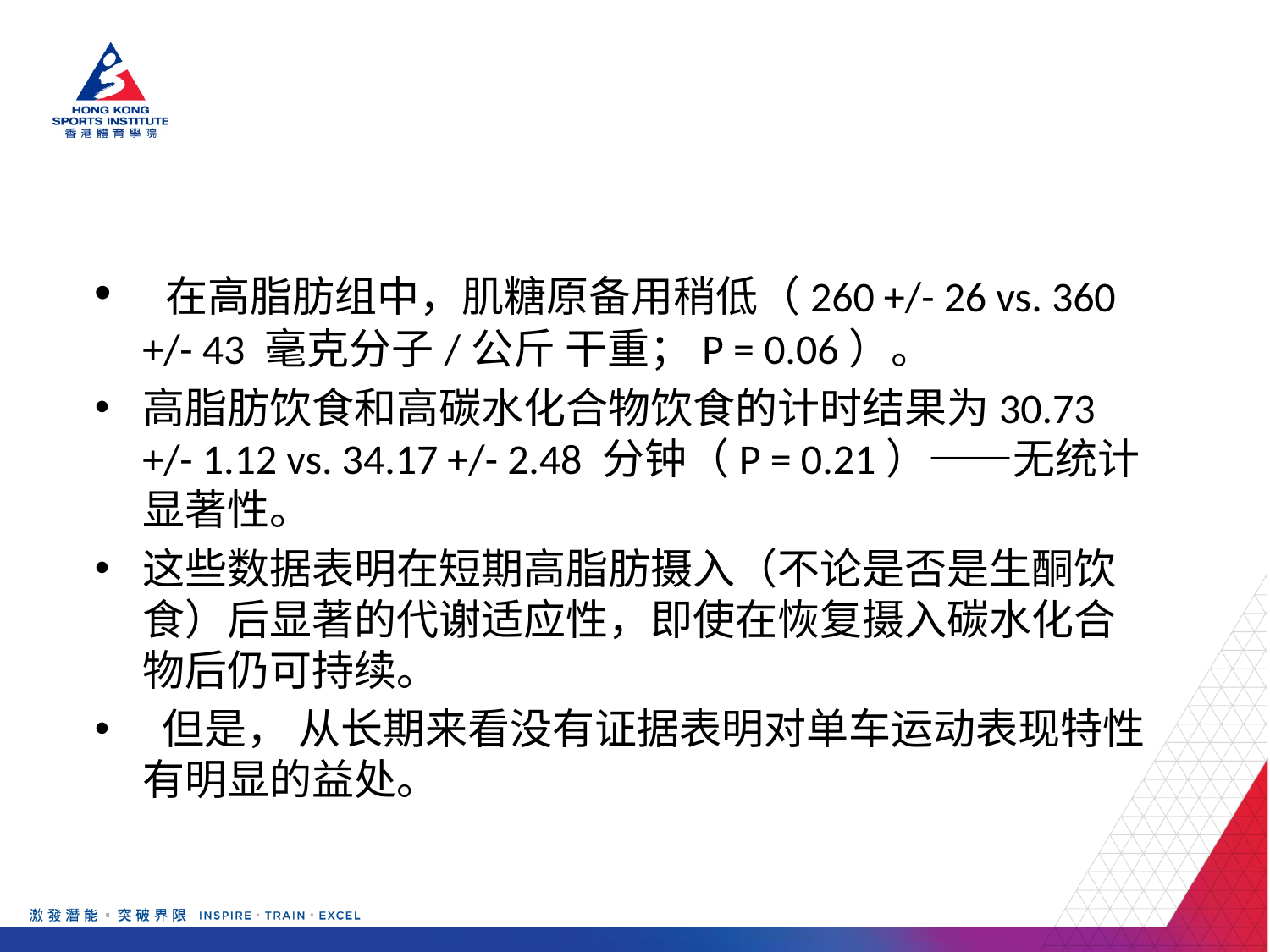

#
 在高脂肪组中，肌糖原备用稍低（260 +/- 26 vs. 360 +/- 43 毫克分子/公斤 干重；P = 0.06）。
高脂肪饮食和高碳水化合物饮食的计时结果为30.73 +/- 1.12 vs. 34.17 +/- 2.48 分钟（P = 0.21）——无统计显著性。
这些数据表明在短期高脂肪摄入（不论是否是生酮饮食）后显著的代谢适应性，即使在恢复摄入碳水化合物后仍可持续。
 但是， 从长期来看没有证据表明对单车运动表现特性有明显的益处。